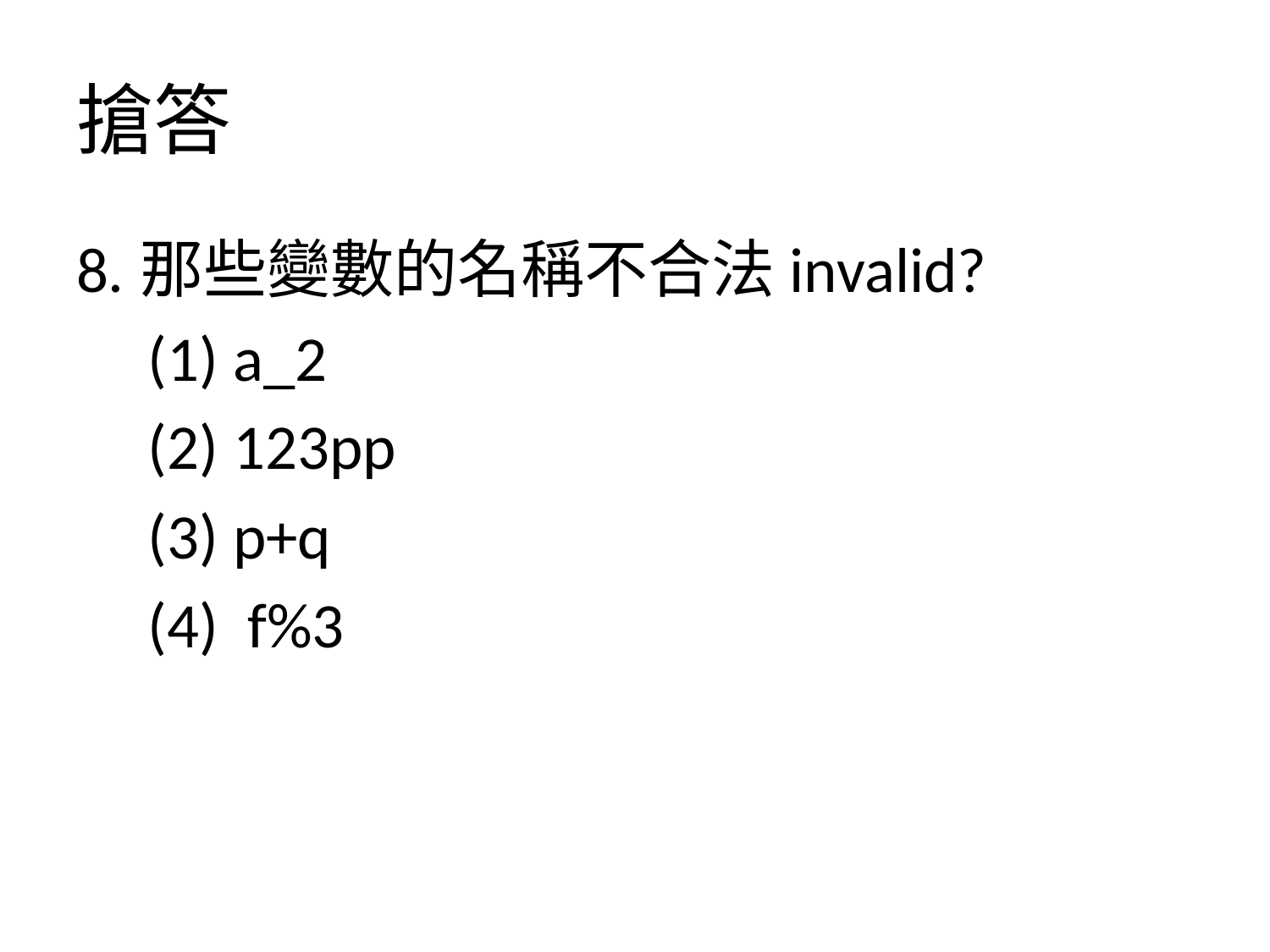

# 搶答
8.那些變數的名稱不合法invalid?
     (1) a_2
     (2) 123pp
     (3) p+q
     (4)  f%3